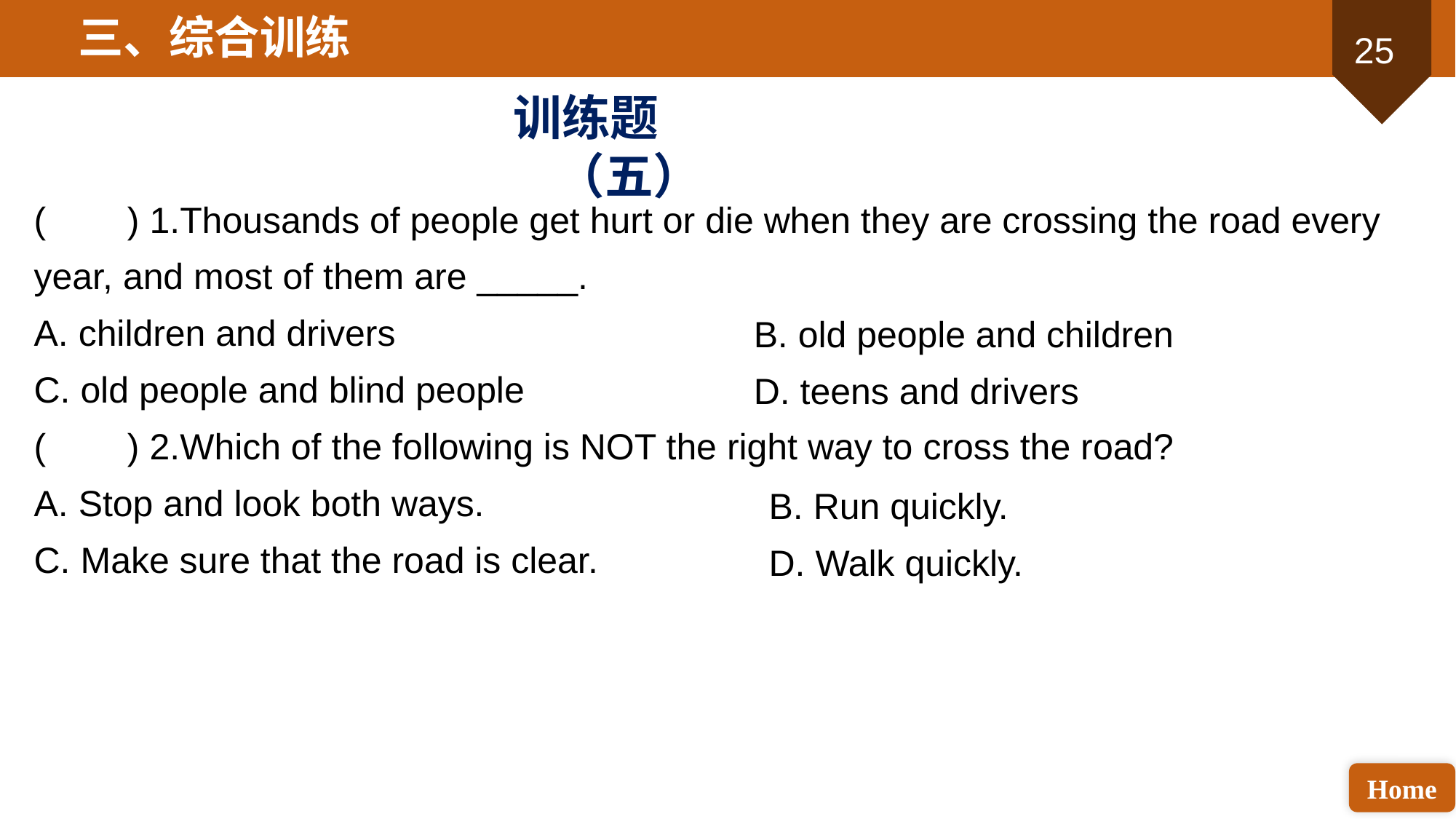

三、综合训练
训练题（五）
(        ) 1.Thousands of people get hurt or die when they are crossing the road every year, and most of them are _____.
A. children and drivers
C. old people and blind people
(        ) 2.Which of the following is NOT the right way to cross the road?
A. Stop and look both ways.
C. Make sure that the road is clear.

B. old people and children
D. teens and drivers
B. Run quickly.
D. Walk quickly.